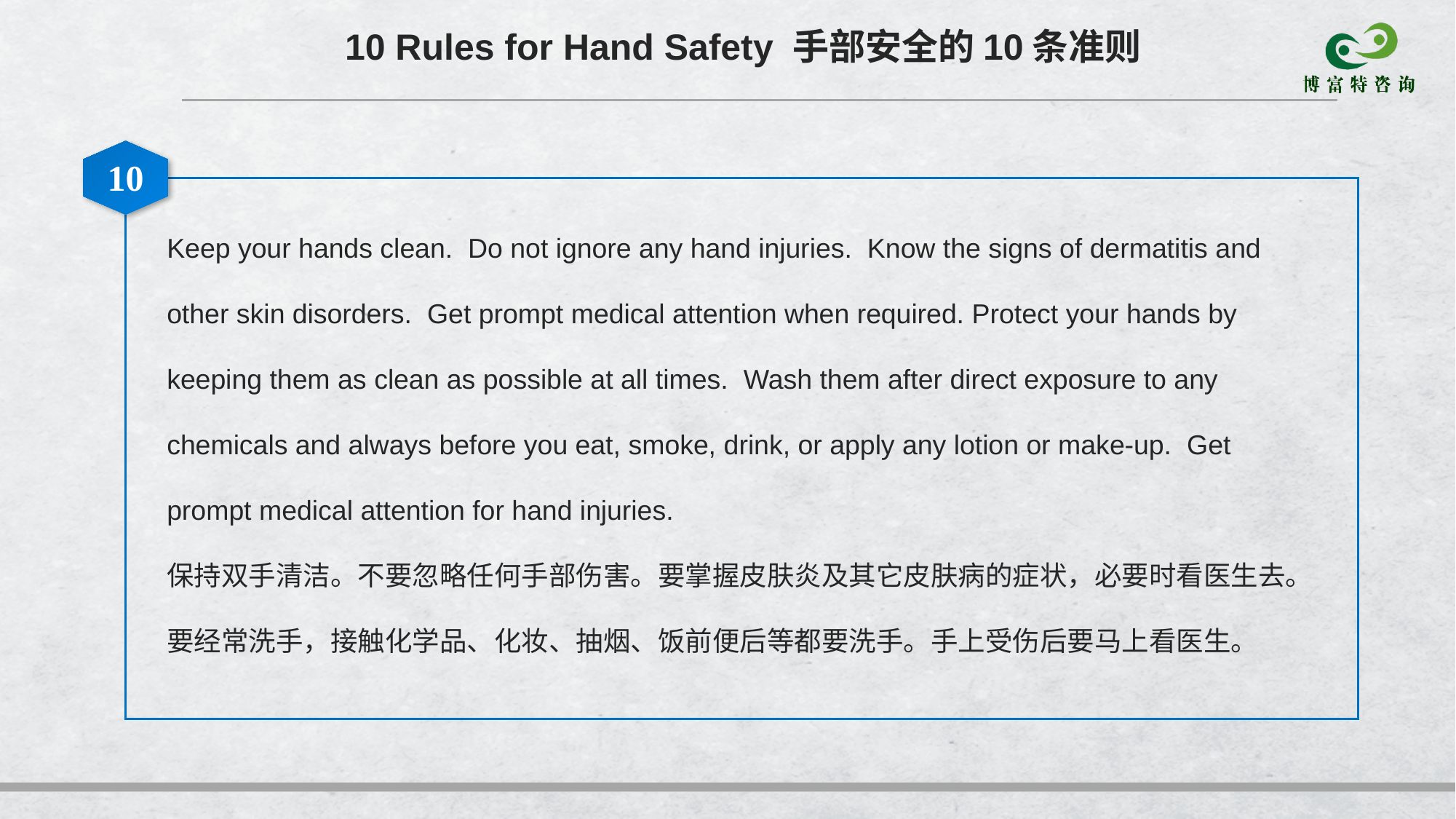

10 Rules for Hand Safety 手部安全的10条准则

10

Keep your hands clean.  Do not ignore any hand injuries.  Know the signs of dermatitis and other skin disorders.  Get prompt medical attention when required. Protect your hands by keeping them as clean as possible at all times.  Wash them after direct exposure to any chemicals and always before you eat, smoke, drink, or apply any lotion or make-up.  Get prompt medical attention for hand injuries.
保持双手清洁。不要忽略任何手部伤害。要掌握皮肤炎及其它皮肤病的症状，必要时看医生去。要经常洗手，接触化学品、化妆、抽烟、饭前便后等都要洗手。手上受伤后要马上看医生。